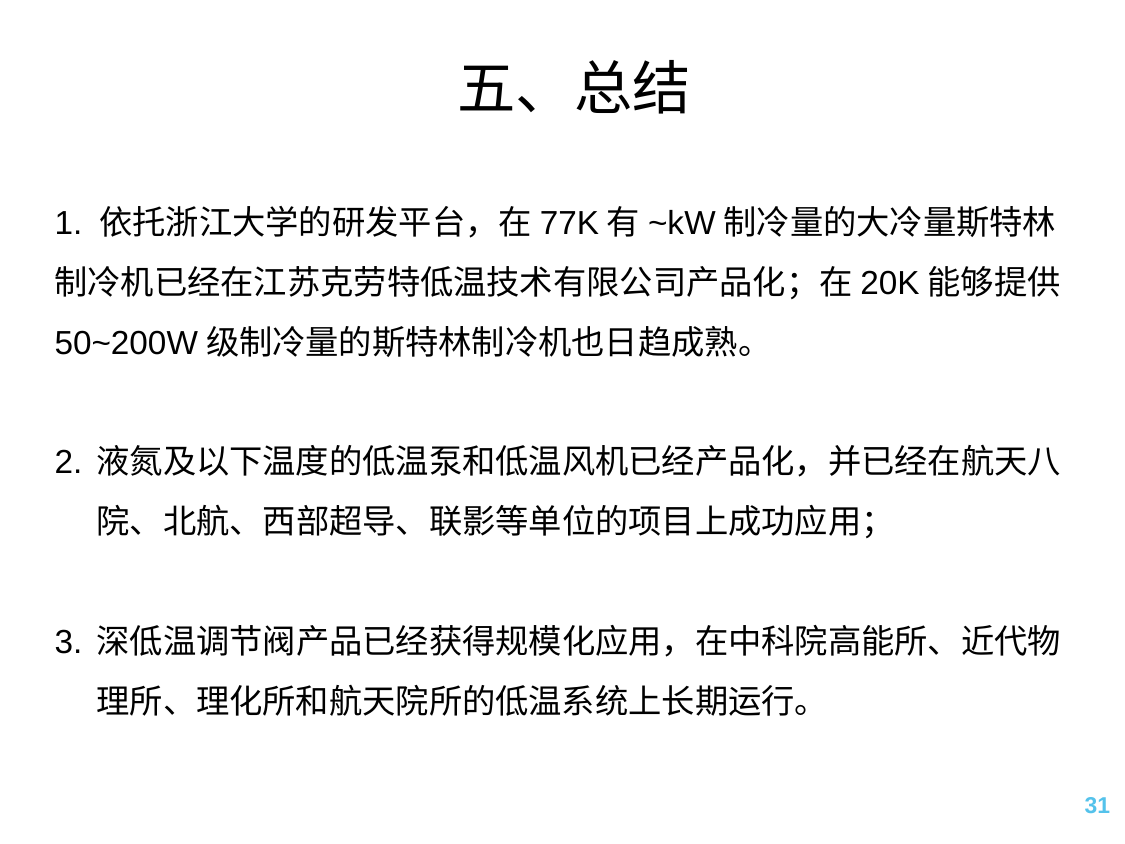

五、总结
1. 依托浙江大学的研发平台，在77K有~kW制冷量的大冷量斯特林制冷机已经在江苏克劳特低温技术有限公司产品化；在20K能够提供50~200W级制冷量的斯特林制冷机也日趋成熟。

液氮及以下温度的低温泵和低温风机已经产品化，并已经在航天八院、北航、西部超导、联影等单位的项目上成功应用；

深低温调节阀产品已经获得规模化应用，在中科院高能所、近代物理所、理化所和航天院所的低温系统上长期运行。
31